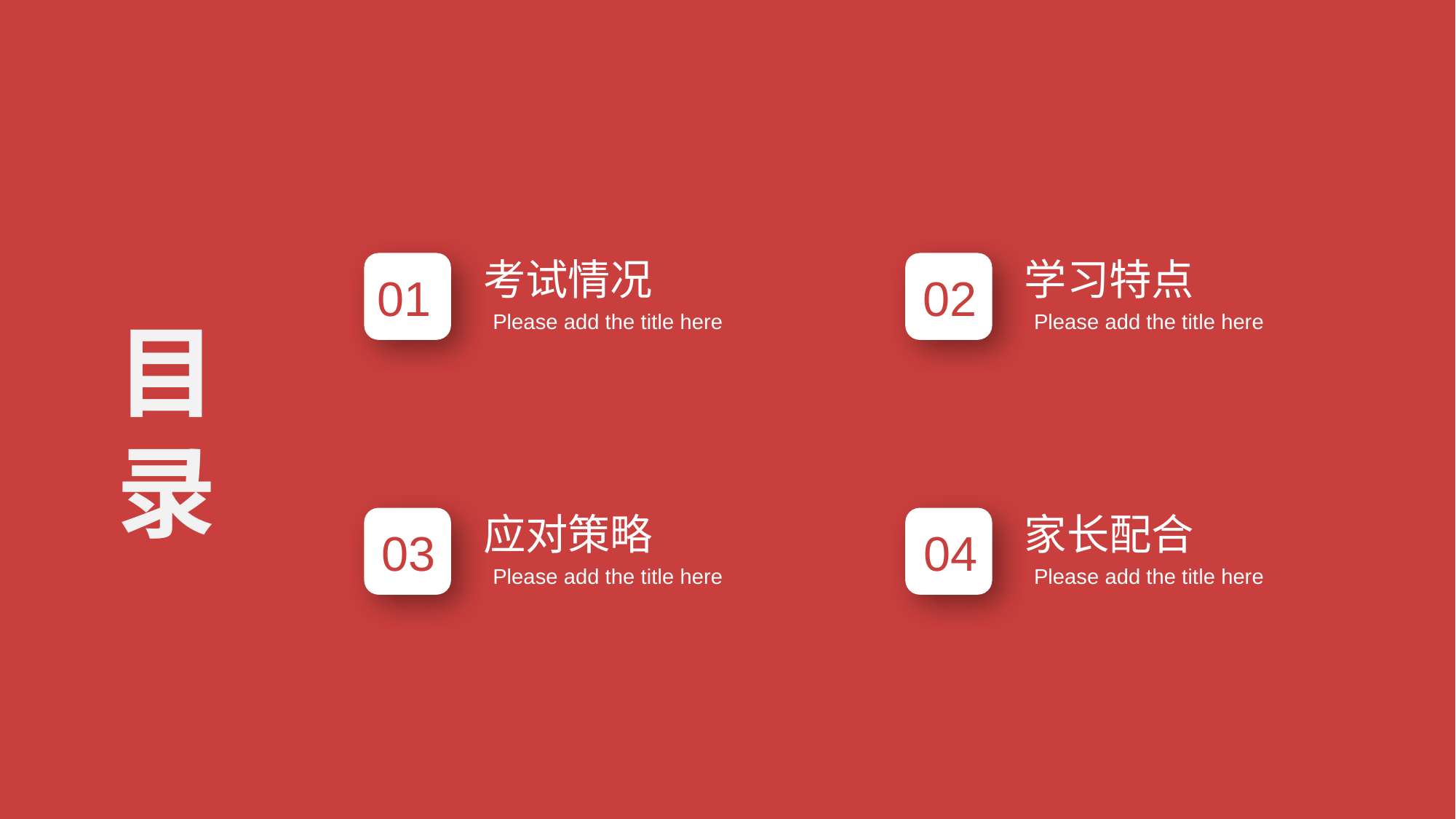

考试情况

01
Please add the title here
学习特点

02
Please add the title here
目录
应对策略

03
Please add the title here
家长配合

04
Please add the title here